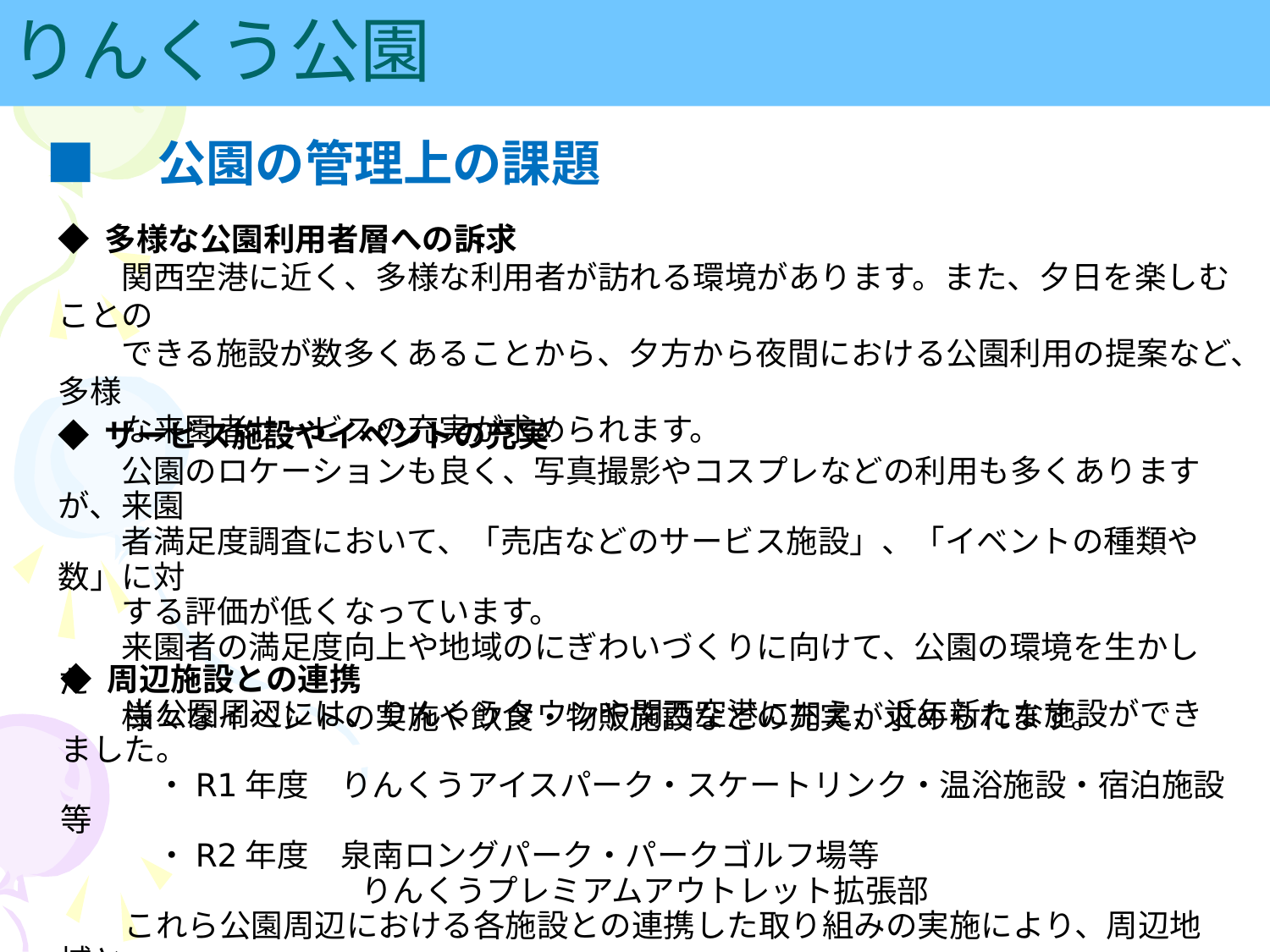

りんくう公園
■　公園の管理上の課題
◆ 多様な公園利用者層への訴求
　　関西空港に近く、多様な利用者が訪れる環境があります。また、夕日を楽しむことの
　　できる施設が数多くあることから、夕方から夜間における公園利用の提案など、多様
　　な来園者サービスの充実が求められます。
◆ サービス施設やイベントの充実
　　公園のロケーションも良く、写真撮影やコスプレなどの利用も多くありますが、来園
　　者満足度調査において、「売店などのサービス施設」、「イベントの種類や数」に対
　　する評価が低くなっています。
　　来園者の満足度向上や地域のにぎわいづくりに向けて、公園の環境を生かした
　　様々なイベントの実施や飲食・物販施設などの充実が求められます。
#
◆ 周辺施設との連携
　　当公園周辺には、りんくうタウンや関西空港に加え、近年新たな施設ができました。
　　　・R1年度　りんくうアイスパーク・スケートリンク・温浴施設・宿泊施設等
　　　・R2年度　泉南ロングパーク・パークゴルフ場等
　　　　　　　　　  りんくうプレミアムアウトレット拡張部
　　これら公園周辺における各施設との連携した取り組みの実施により、周辺地域と
　　一体となって、更なる活性化につながることが期待されます。